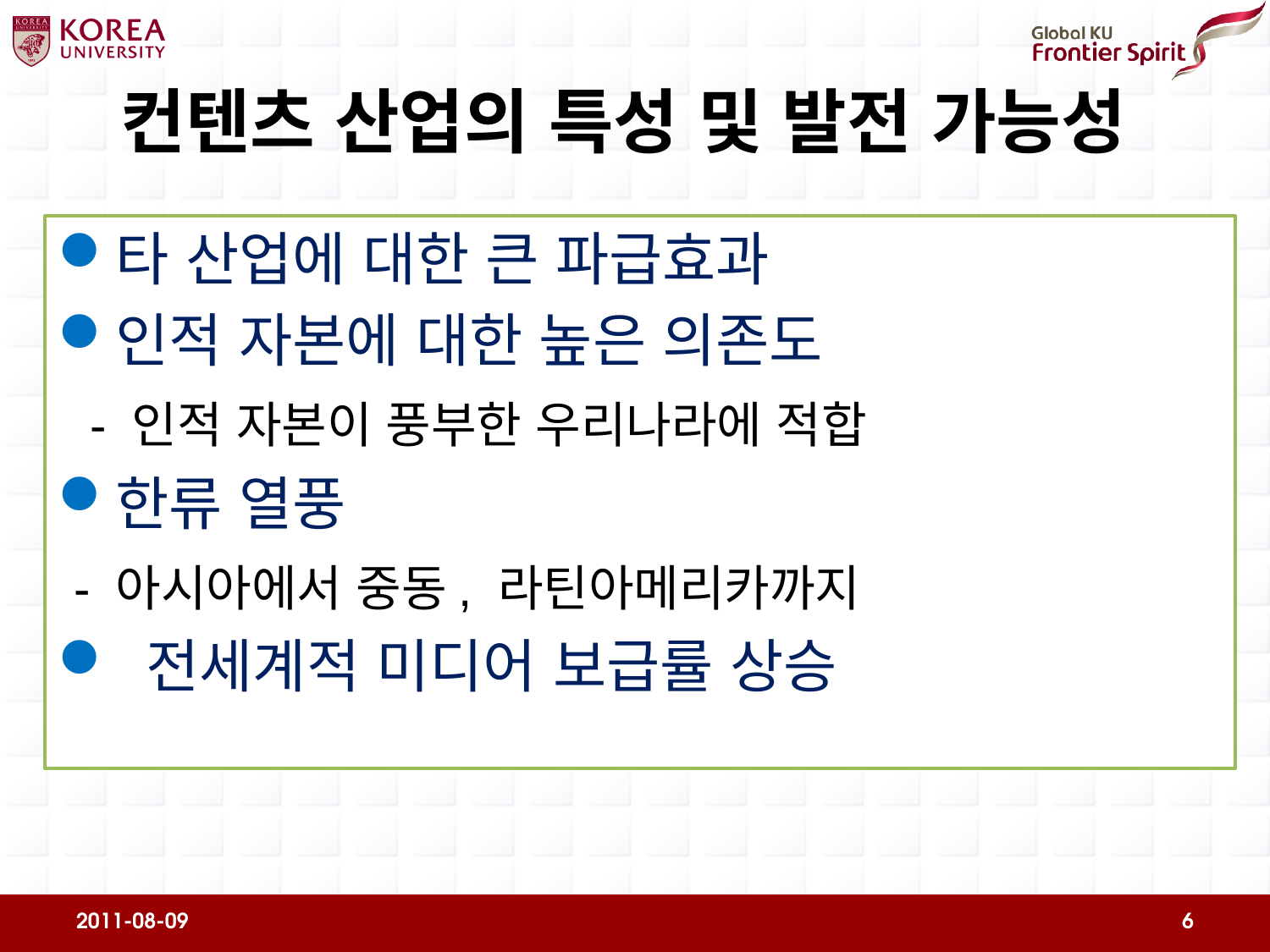

# 컨텐츠 산업의 특성 및 발전 가능성
타 산업에 대한 큰 파급효과
인적 자본에 대한 높은 의존도
  - 인적 자본이 풍부한 우리나라에 적합
한류 열풍
 - 아시아에서 중동, 라틴아메리카까지
 전세계적 미디어 보급률 상승
2011-08-09
6